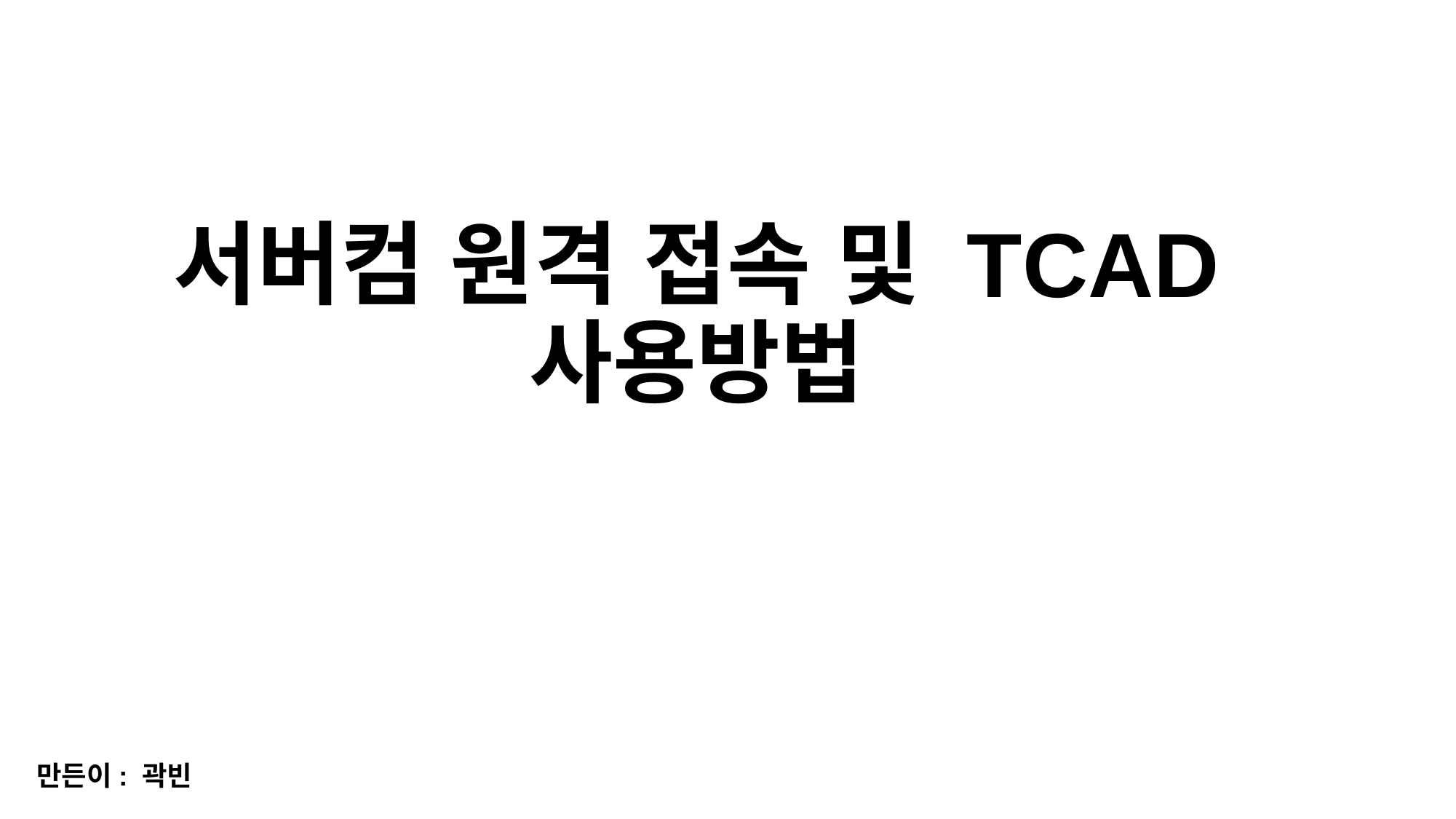

# 서버컴 원격 접속 및 TCAD 사용방법
만든이: 곽빈